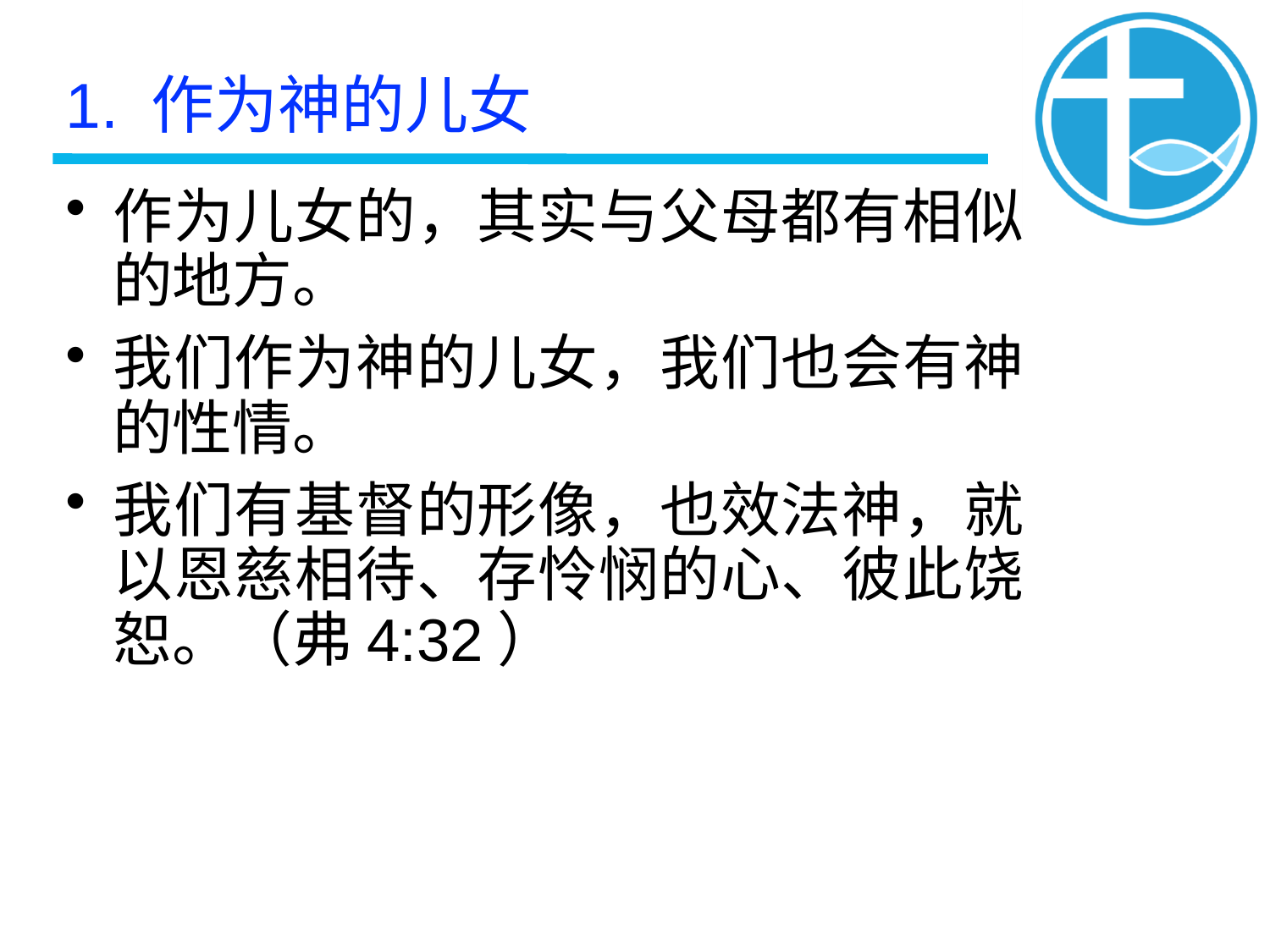

1. 作为神的儿女
作为儿女的，其实与父母都有相似的地方。
我们作为神的儿女，我们也会有神的性情。
我们有基督的形像，也效法神，就以恩慈相待、存怜悯的心、彼此饶恕。（弗4:32）